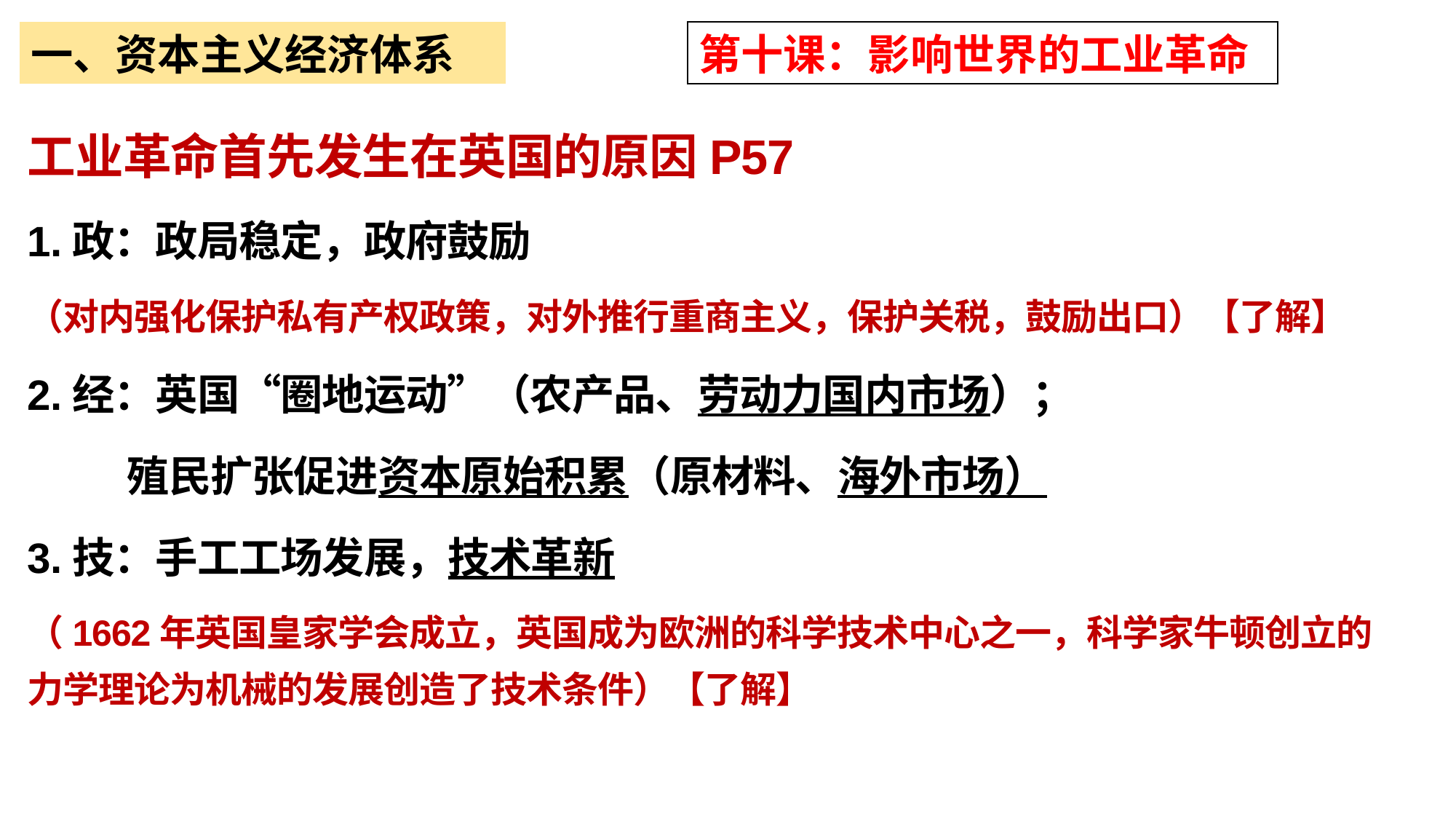

一、资本主义经济体系
第十课：影响世界的工业革命
工业革命首先发生在英国的原因P57
1.政：政局稳定，政府鼓励
（对内强化保护私有产权政策，对外推行重商主义，保护关税，鼓励出口）【了解】
2.经：英国“圈地运动”（农产品、劳动力国内市场）；
          殖民扩张促进资本原始积累（原材料、海外市场）
3.技：手工工场发展，技术革新
（1662年英国皇家学会成立，英国成为欧洲的科学技术中心之一，科学家牛顿创立的力学理论为机械的发展创造了技术条件）【了解】